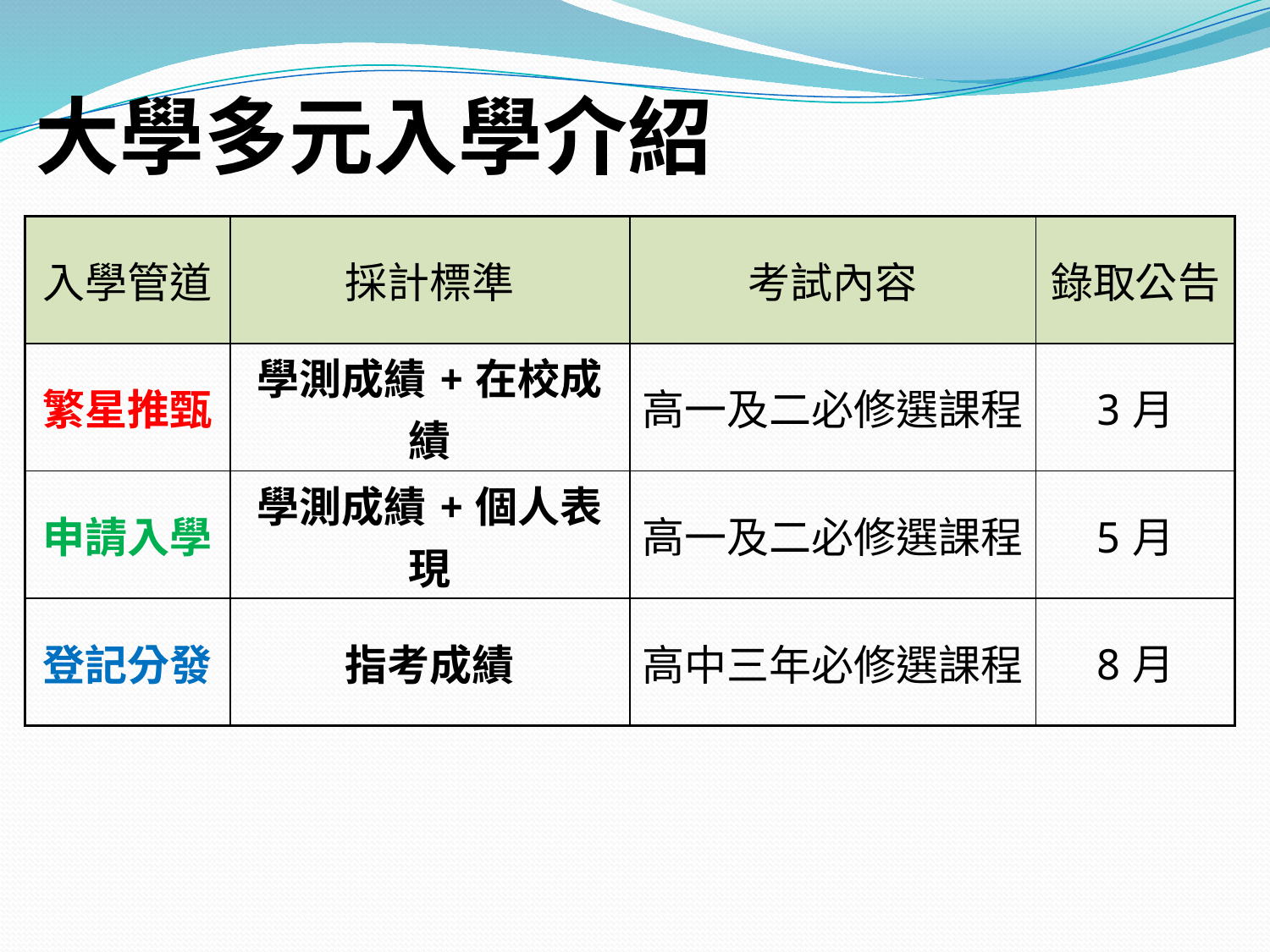

# 大學多元入學介紹
| 入學管道 | 採計標準 | 考試內容 | 錄取公告 |
| --- | --- | --- | --- |
| 繁星推甄 | 學測成績+在校成績 | 高一及二必修選課程 | 3月 |
| 申請入學 | 學測成績+個人表現 | 高一及二必修選課程 | 5月 |
| 登記分發 | 指考成績 | 高中三年必修選課程 | 8月 |